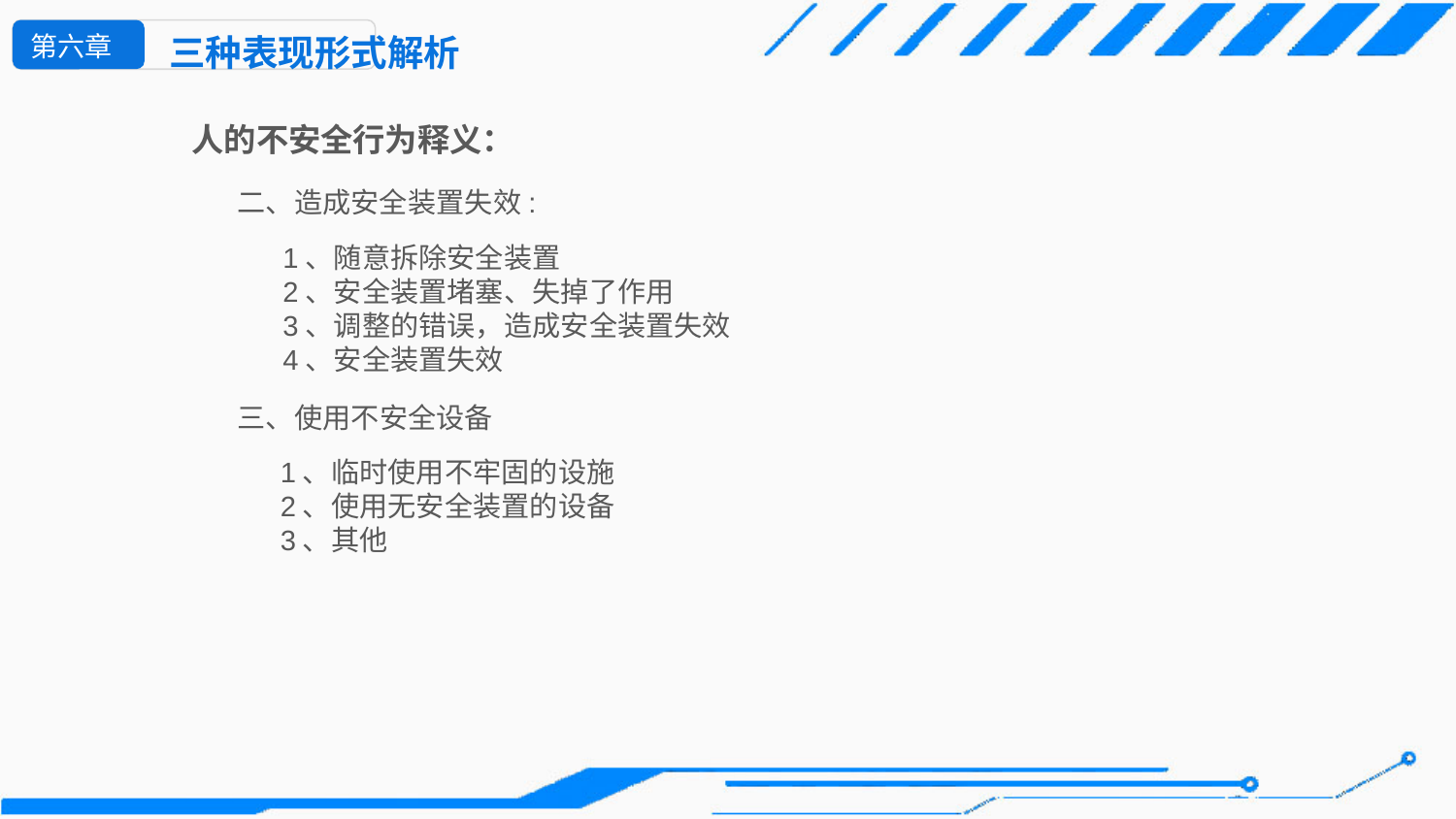

第六章
三种表现形式解析
人的不安全行为释义：
  二、造成安全装置失效:
1、随意拆除安全装置
2、安全装置堵塞、失掉了作用
3、调整的错误，造成安全装置失效
4、安全装置失效
  三、使用不安全设备
1、临时使用不牢固的设施
2、使用无安全装置的设备
3、其他